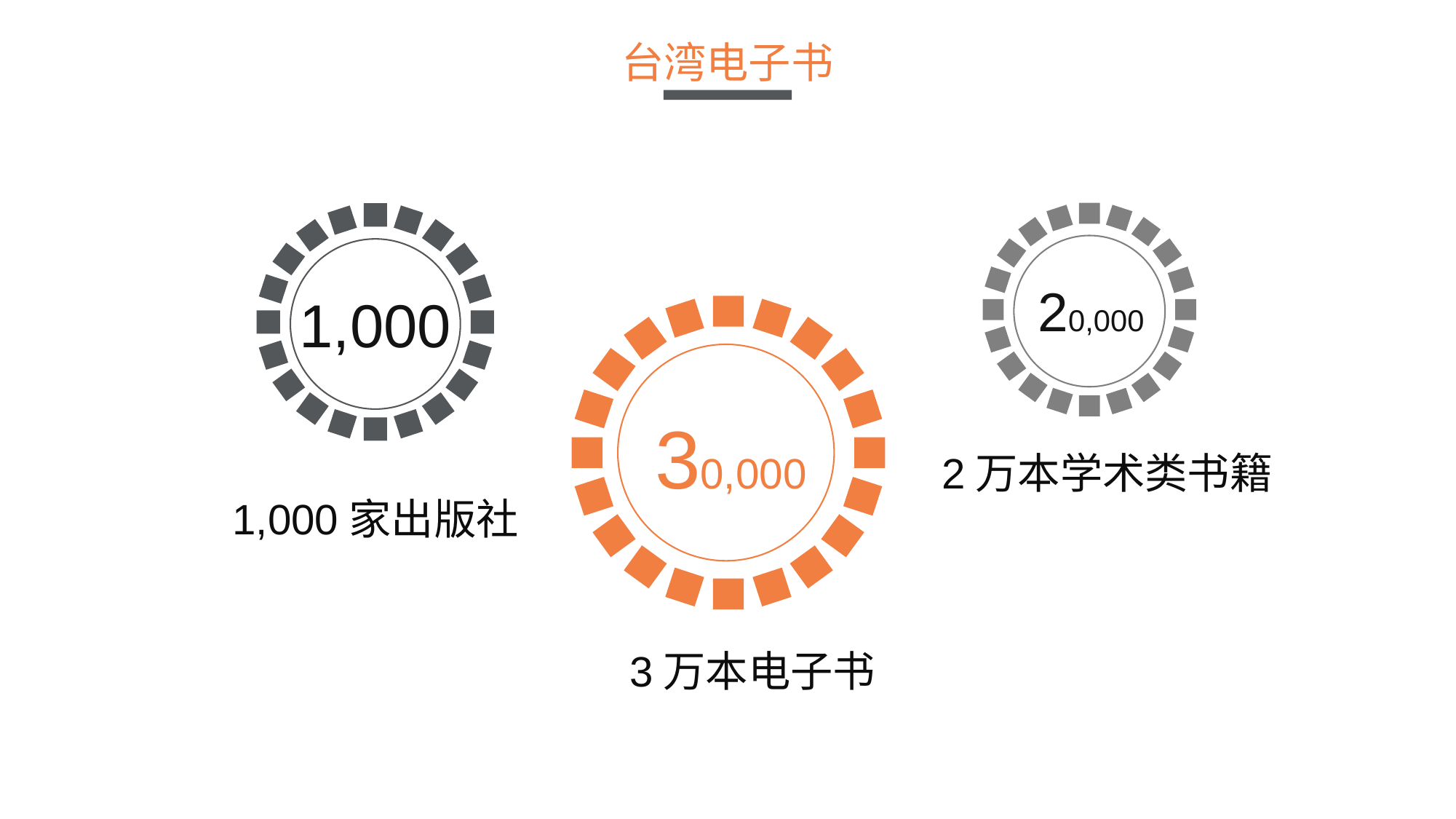

台湾电子书

20,000
1,000

30,000
2万本学术类书籍
1,000家出版社
3万本电子书